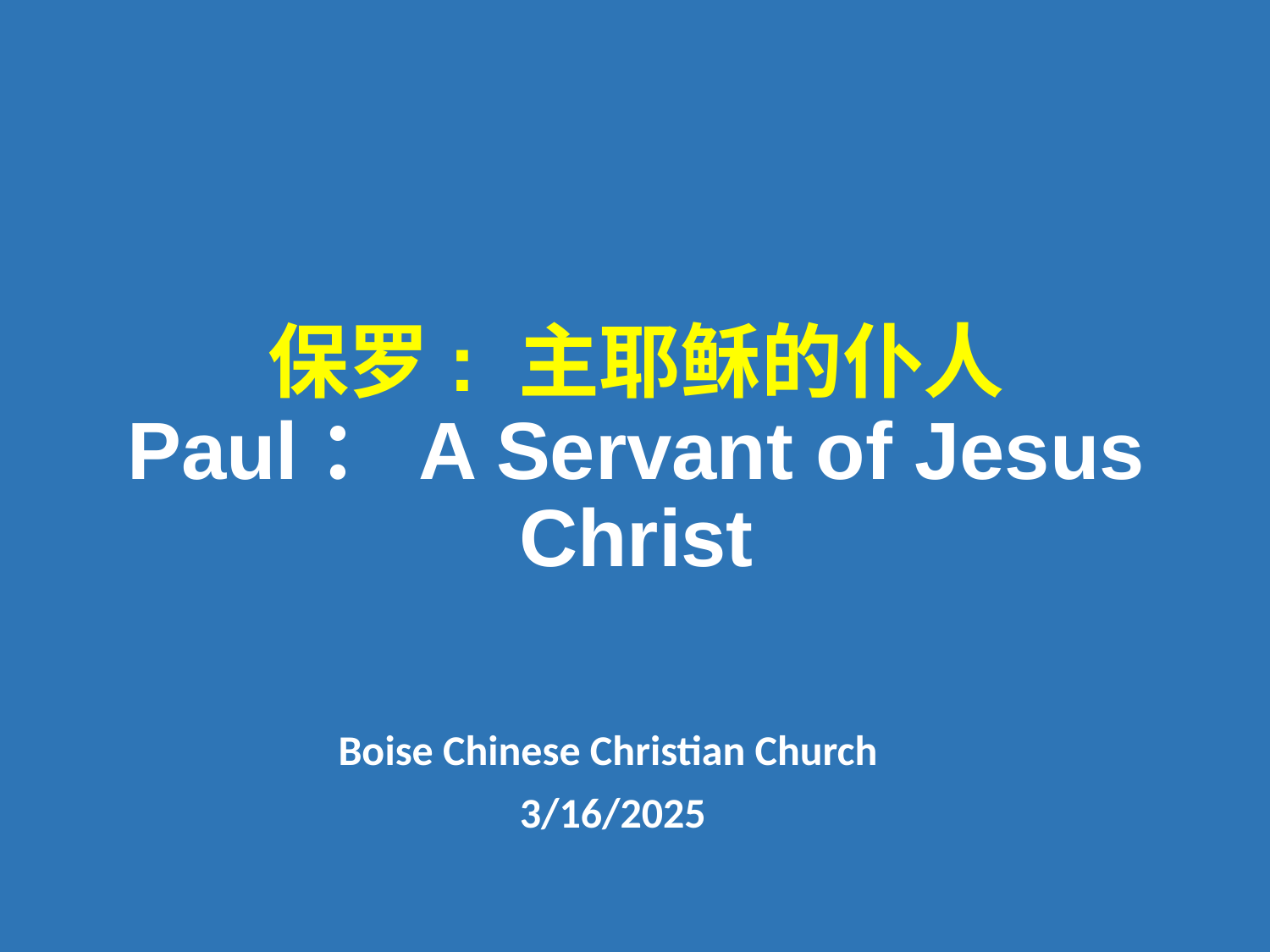

# 保罗: 主耶稣的仆人 Paul：A Servant of Jesus Christ
Boise Chinese Christian Church
3/16/2025